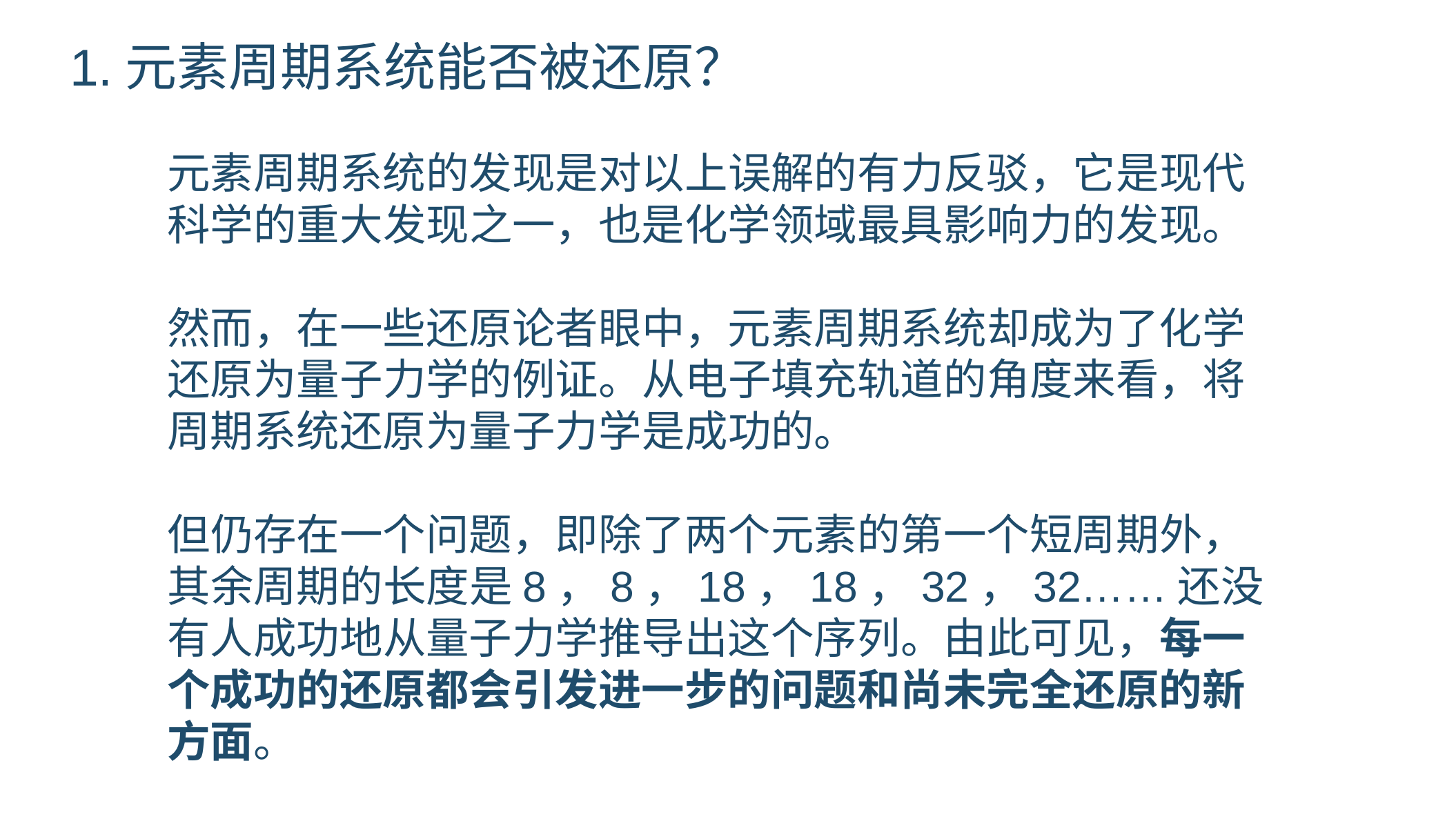

1.元素周期系统能否被还原？
元素周期系统的发现是对以上误解的有力反驳，它是现代科学的重大发现之一，也是化学领域最具影响力的发现。

然而，在一些还原论者眼中，元素周期系统却成为了化学还原为量子力学的例证。从电子填充轨道的角度来看，将周期系统还原为量子力学是成功的。

但仍存在一个问题，即除了两个元素的第一个短周期外，其余周期的长度是8，8，18，18，32，32……还没有人成功地从量子力学推导出这个序列。由此可见，每一个成功的还原都会引发进一步的问题和尚未完全还原的新方面。